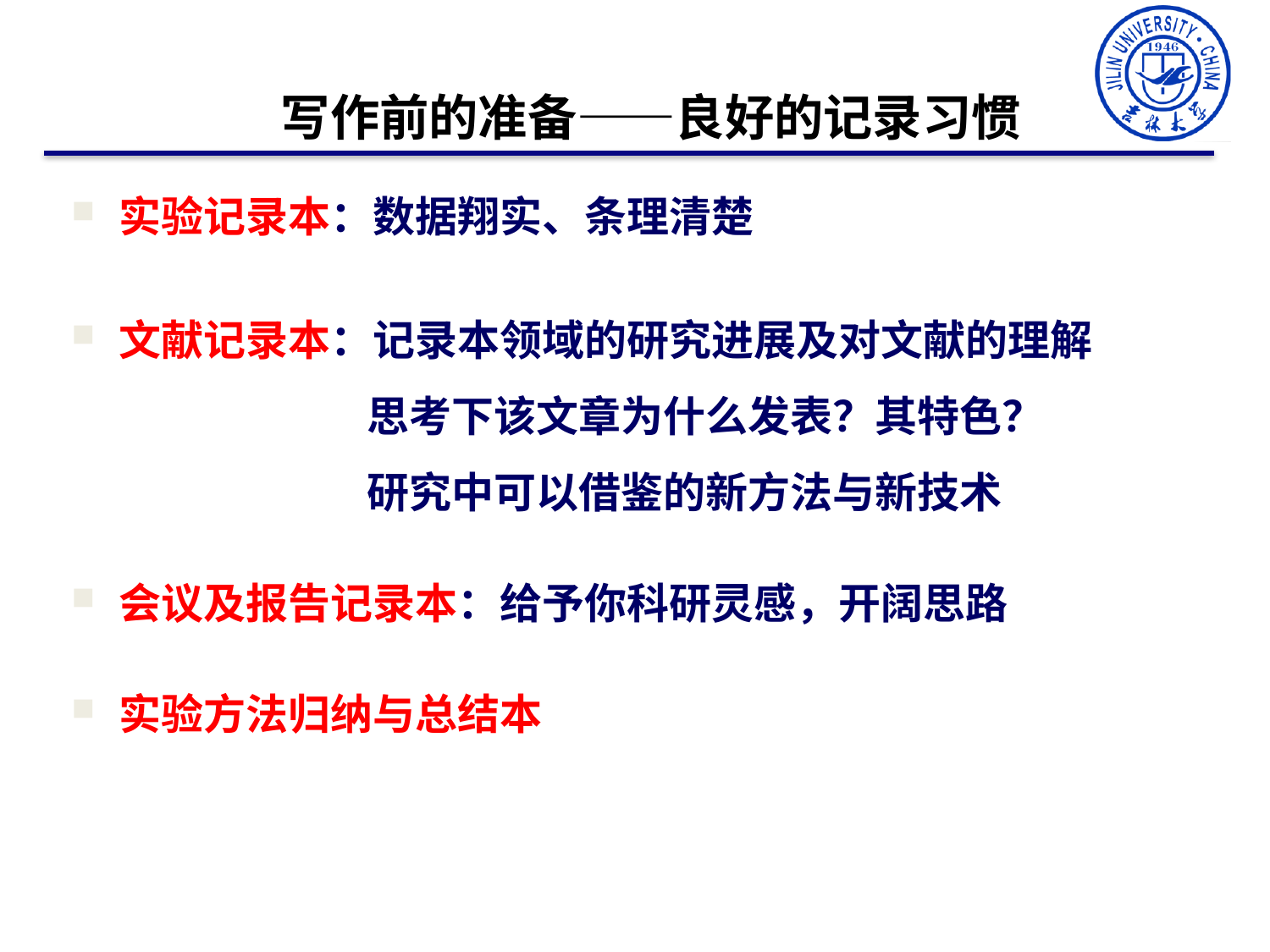

写作前的准备——良好的记录习惯
实验记录本：数据翔实、条理清楚

文献记录本：记录本领域的研究进展及对文献的理解
                              思考下该文章为什么发表？其特色？
                              研究中可以借鉴的新方法与新技术

会议及报告记录本：给予你科研灵感，开阔思路

实验方法归纳与总结本